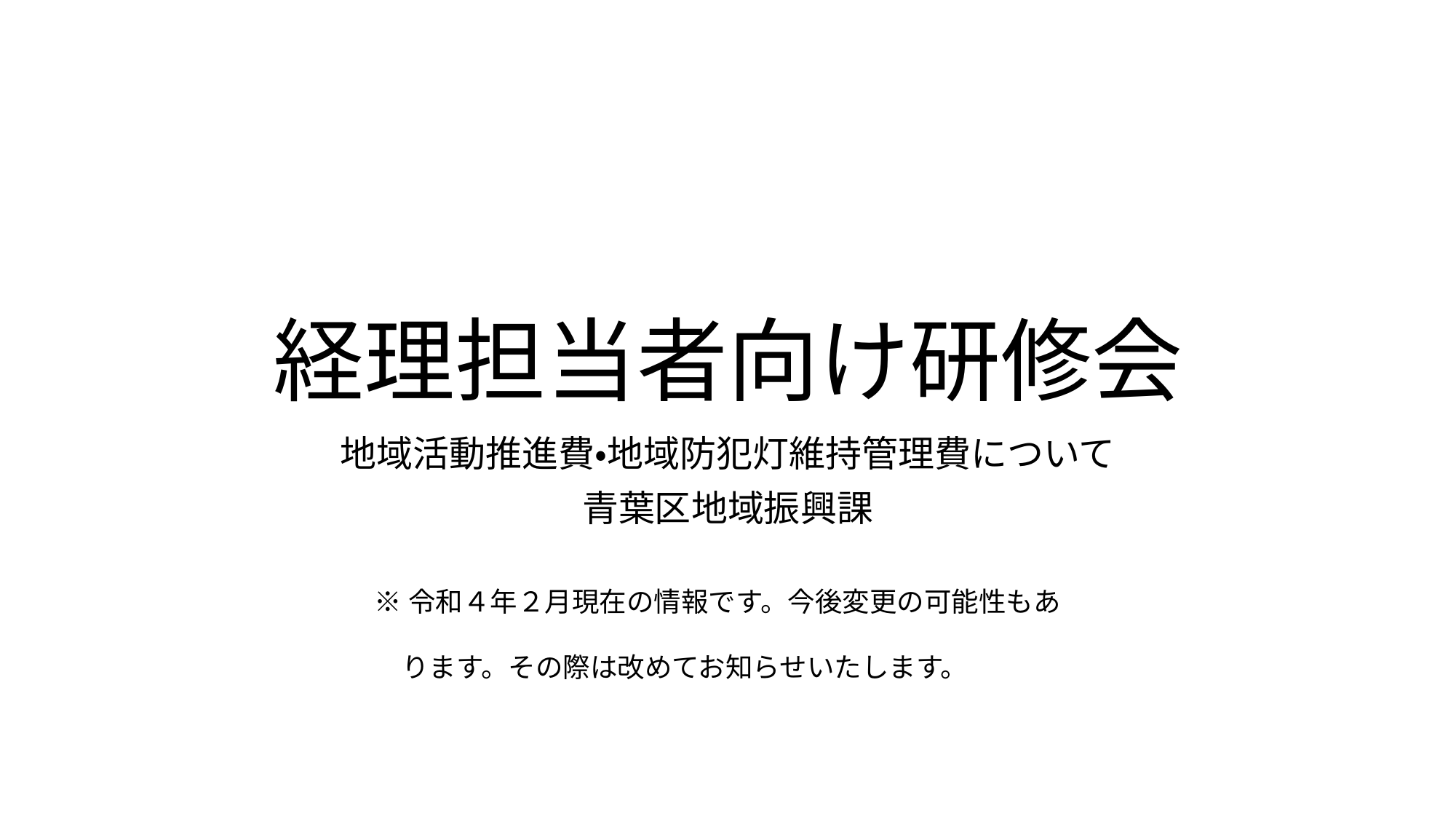

# 経理担当者向け研修会
地域活動推進費・地域防犯灯維持管理費について
青葉区地域振興課

※令和４年２月現在の情報です。今後変更の可能性もあ
　ります。その際は改めてお知らせいたします。